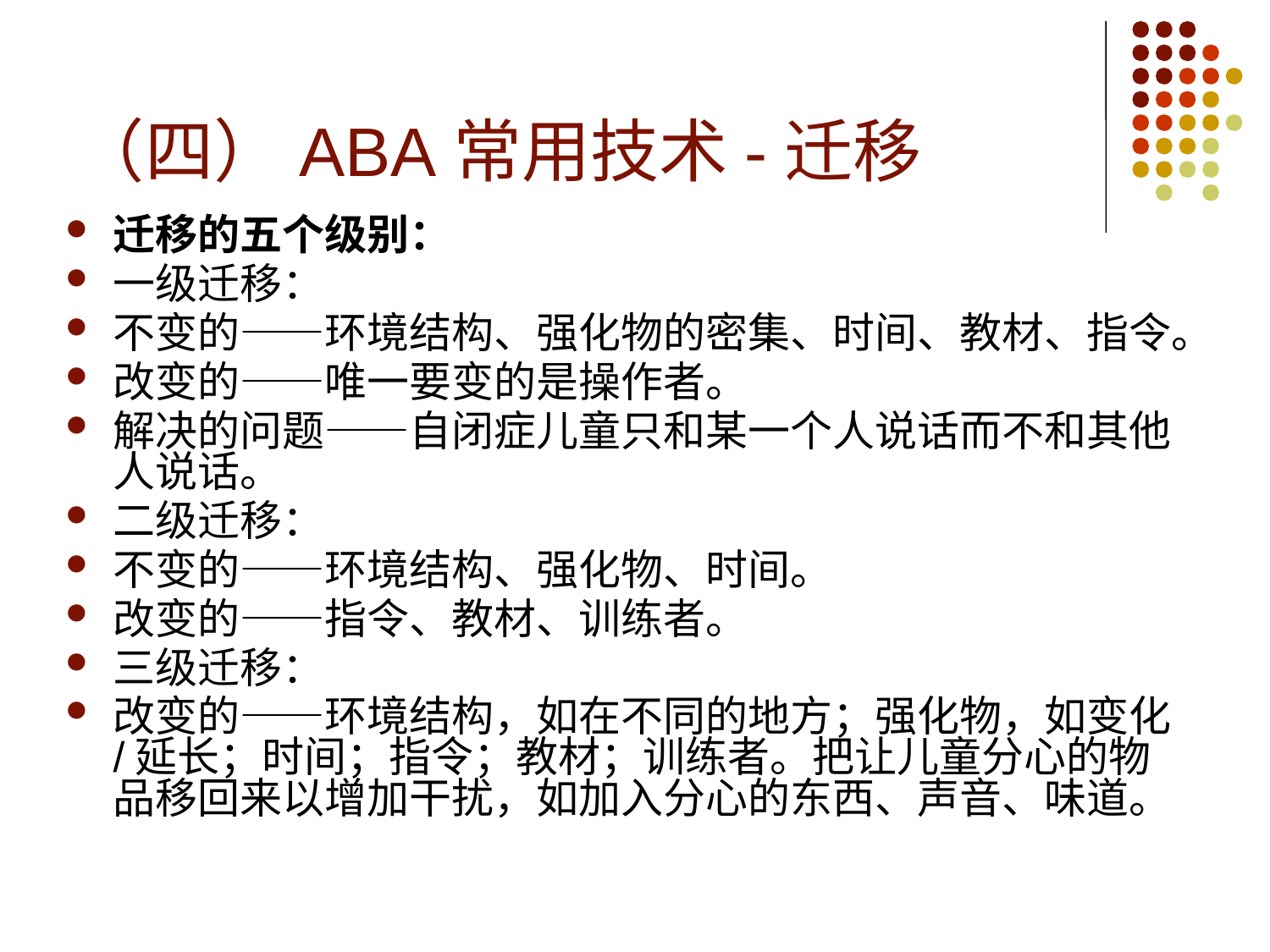

# （四）ABA常用技术-迁移
迁移的五个级别：
一级迁移：
不变的——环境结构、强化物的密集、时间、教材、指令。
改变的——唯一要变的是操作者。
解决的问题——自闭症儿童只和某一个人说话而不和其他人说话。
二级迁移：
不变的——环境结构、强化物、时间。
改变的——指令、教材、训练者。
三级迁移：
改变的——环境结构，如在不同的地方；强化物，如变化/延长；时间；指令；教材；训练者。把让儿童分心的物品移回来以增加干扰，如加入分心的东西、声音、味道。